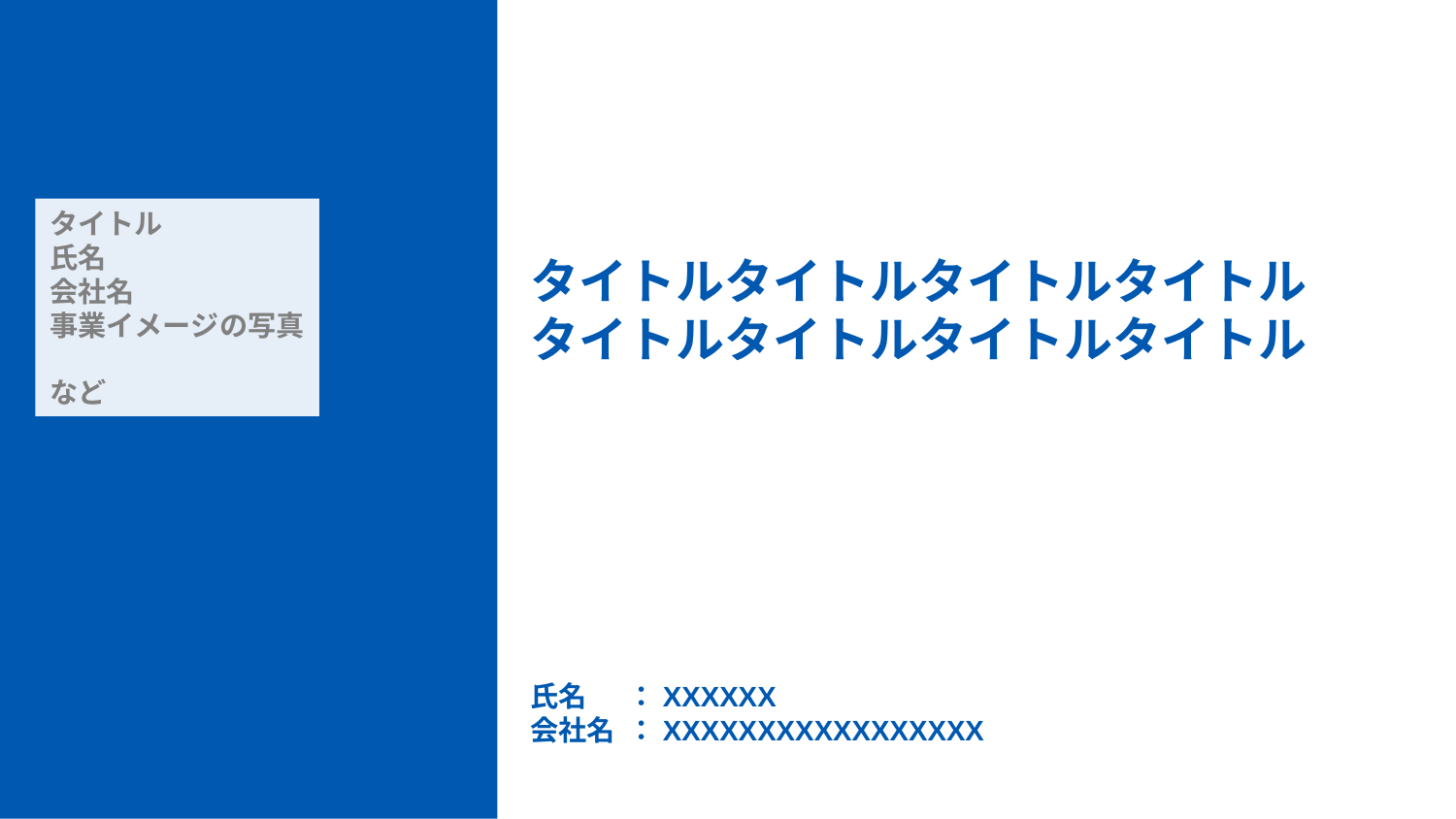

タイトル
氏名
会社名
事業イメージの写真

など
タイトルタイトルタイトルタイトル
タイトルタイトルタイトルタイトル
氏名	：XXXXXX
会社名	：XXXXXXXXXXXXXXXXX